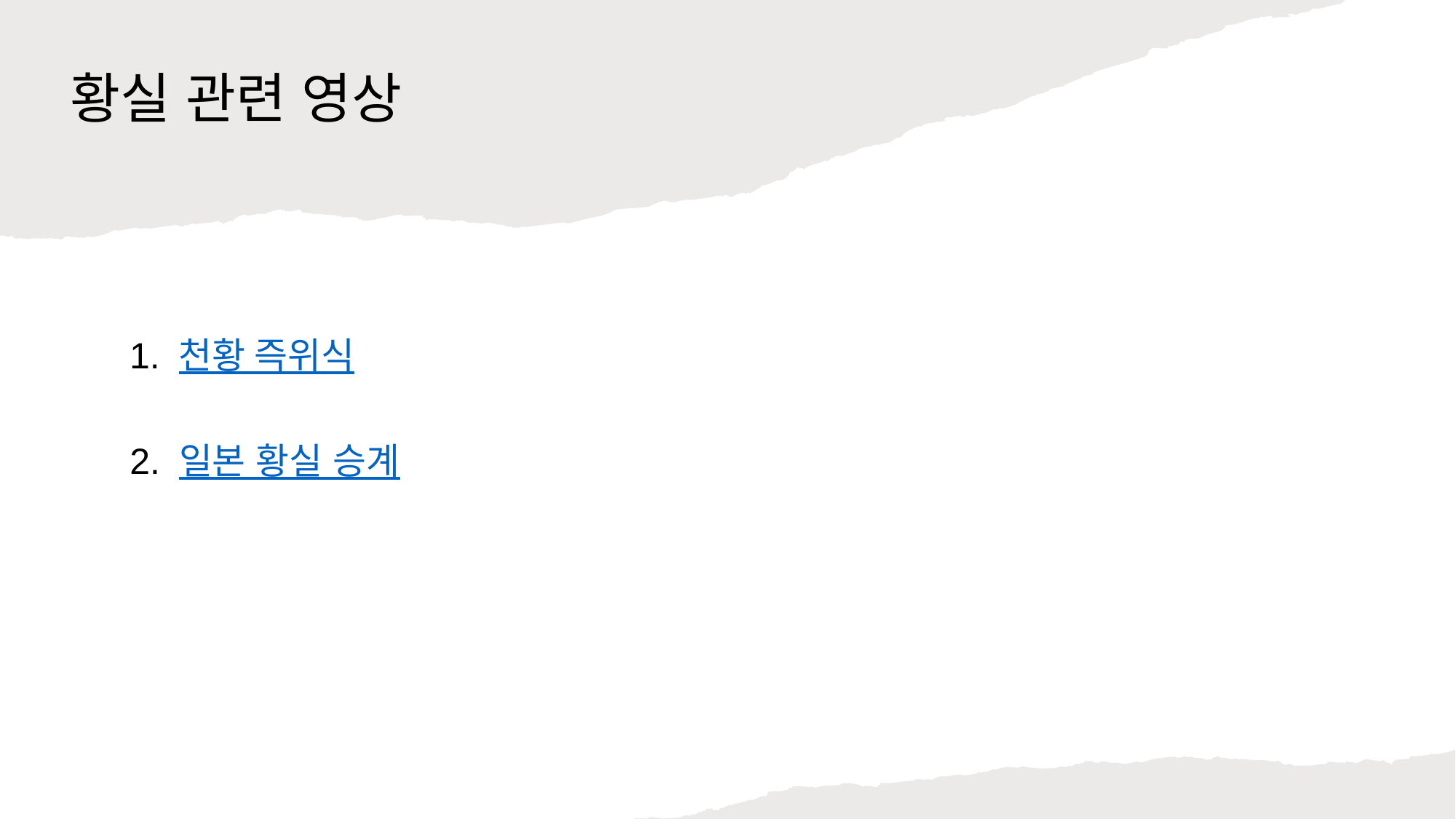

# 황실 관련 영상
1. 천황 즉위식
2. 일본 황실 승계